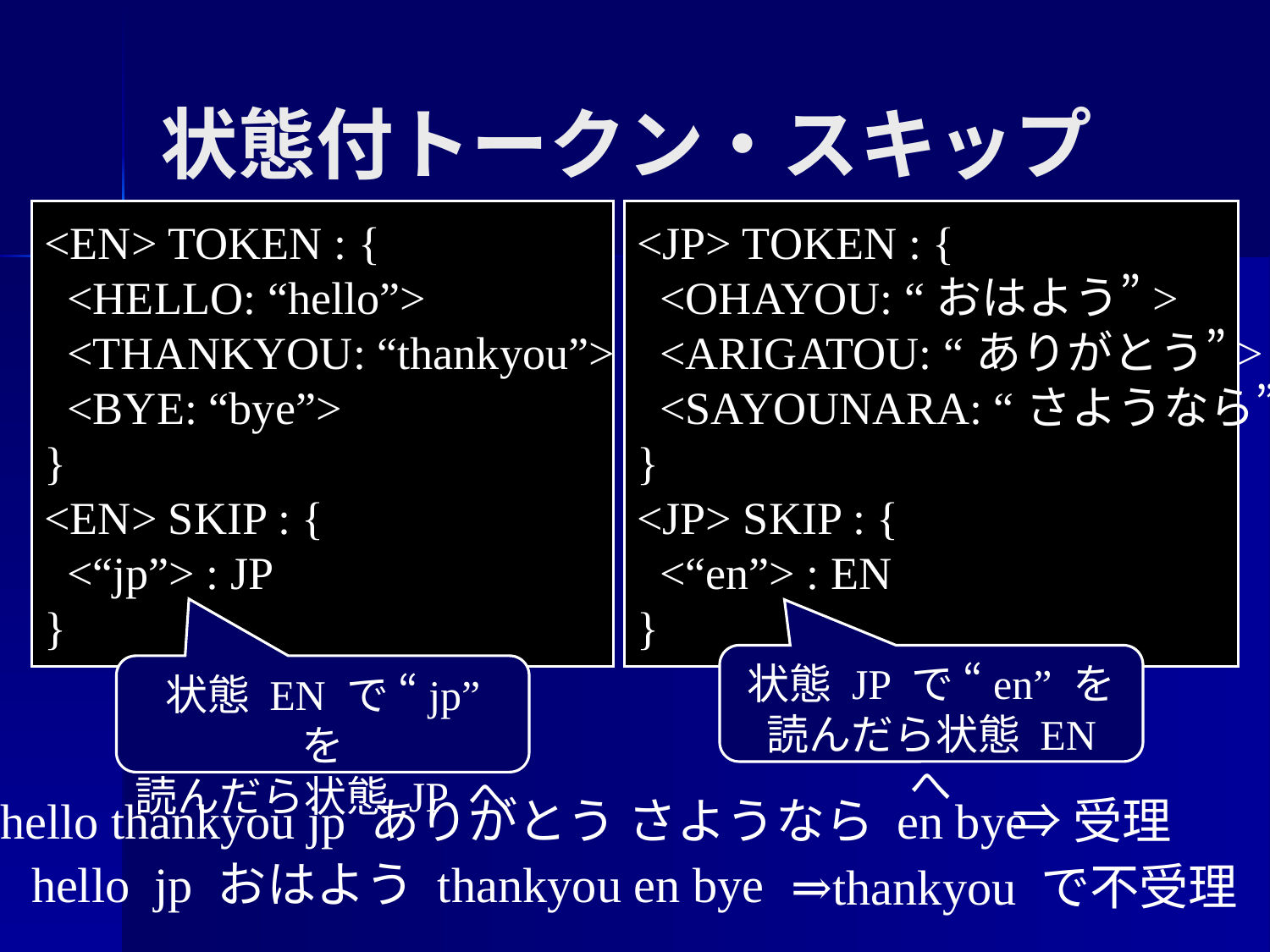

状態付トークン・スキップ
<EN> TOKEN : {
  <HELLO: “hello”>
  <THANKYOU: “thankyou”>
  <BYE: “bye”>
}
<EN> SKIP : {
  <“jp”> : JP
}
<JP> TOKEN : {
  <OHAYOU: “おはよう”>
  <ARIGATOU: “ありがとう”>
  <SAYOUNARA: “さようなら”>
}
<JP> SKIP : {
  <“en”> : EN
}
状態 JP で “en” を
読んだら状態 EN へ
状態 EN で “jp” を
読んだら状態 JP へ
hello thankyou jp ありがとう さようなら en bye
⇒受理
hello  jp おはよう thankyou en bye
⇒thankyou で不受理